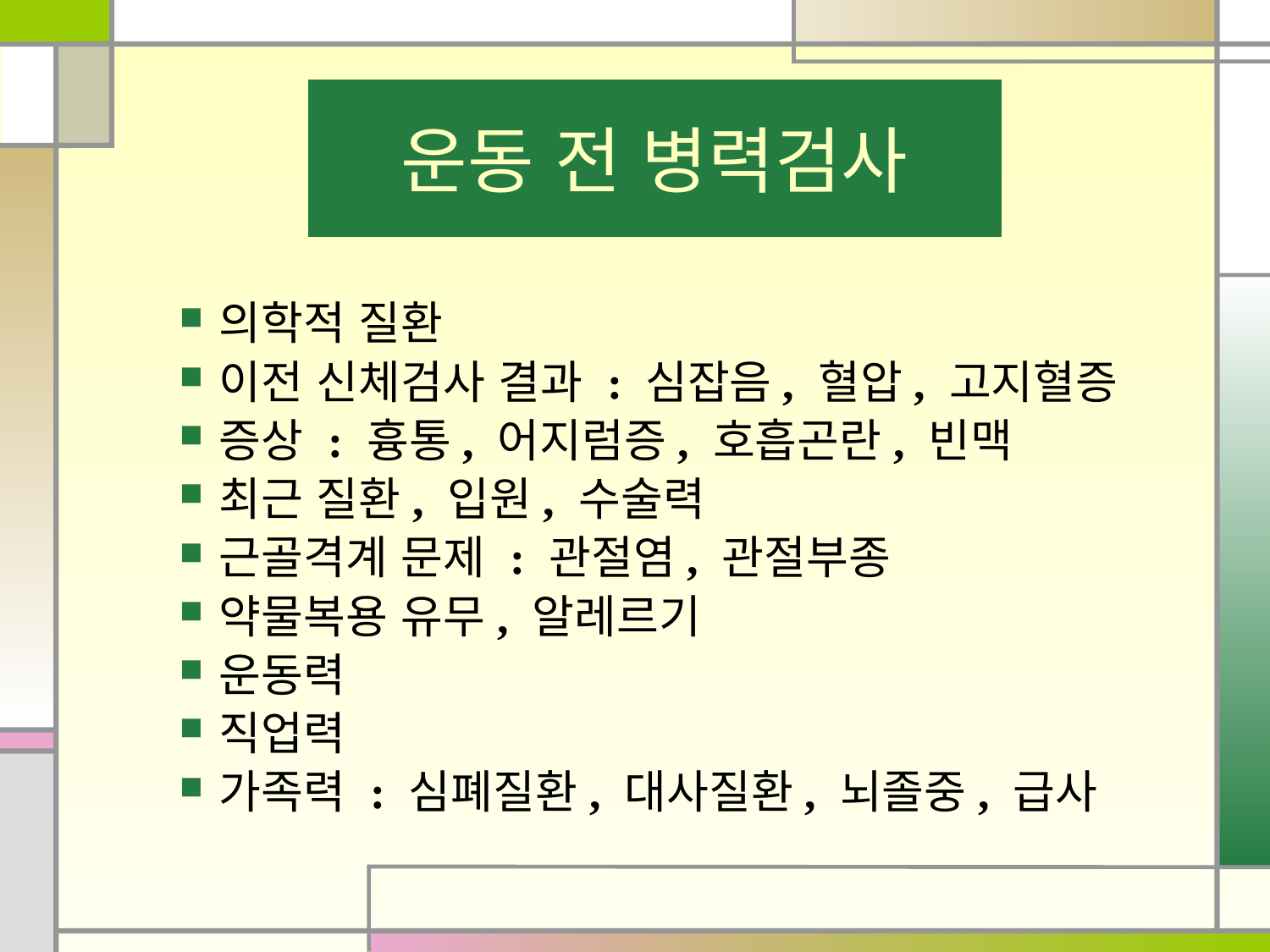

운동 전 병력검사
의학적 질환
이전 신체검사 결과 : 심잡음, 혈압, 고지혈증
증상 : 흉통, 어지럼증, 호흡곤란, 빈맥
최근 질환, 입원, 수술력
근골격계 문제 : 관절염, 관절부종
약물복용 유무, 알레르기
운동력
직업력
가족력 : 심폐질환, 대사질환, 뇌졸중, 급사